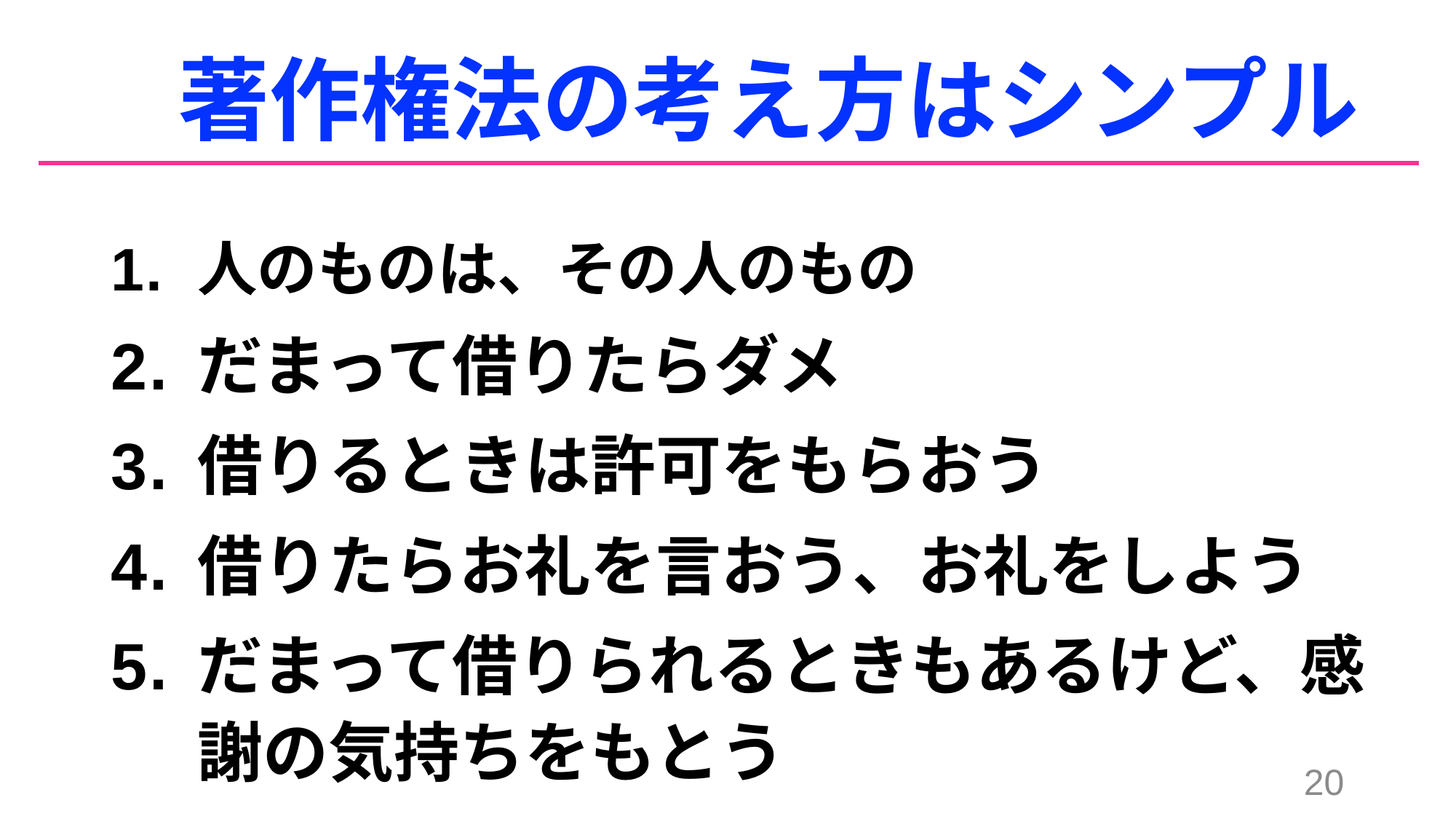

# 著作権法の考え方はシンプル
人のものは、その人のもの
だまって借りたらダメ
借りるときは許可をもらおう
借りたらお礼を言おう、お礼をしよう
だまって借りられるときもあるけど、感謝の気持ちをもとう
20